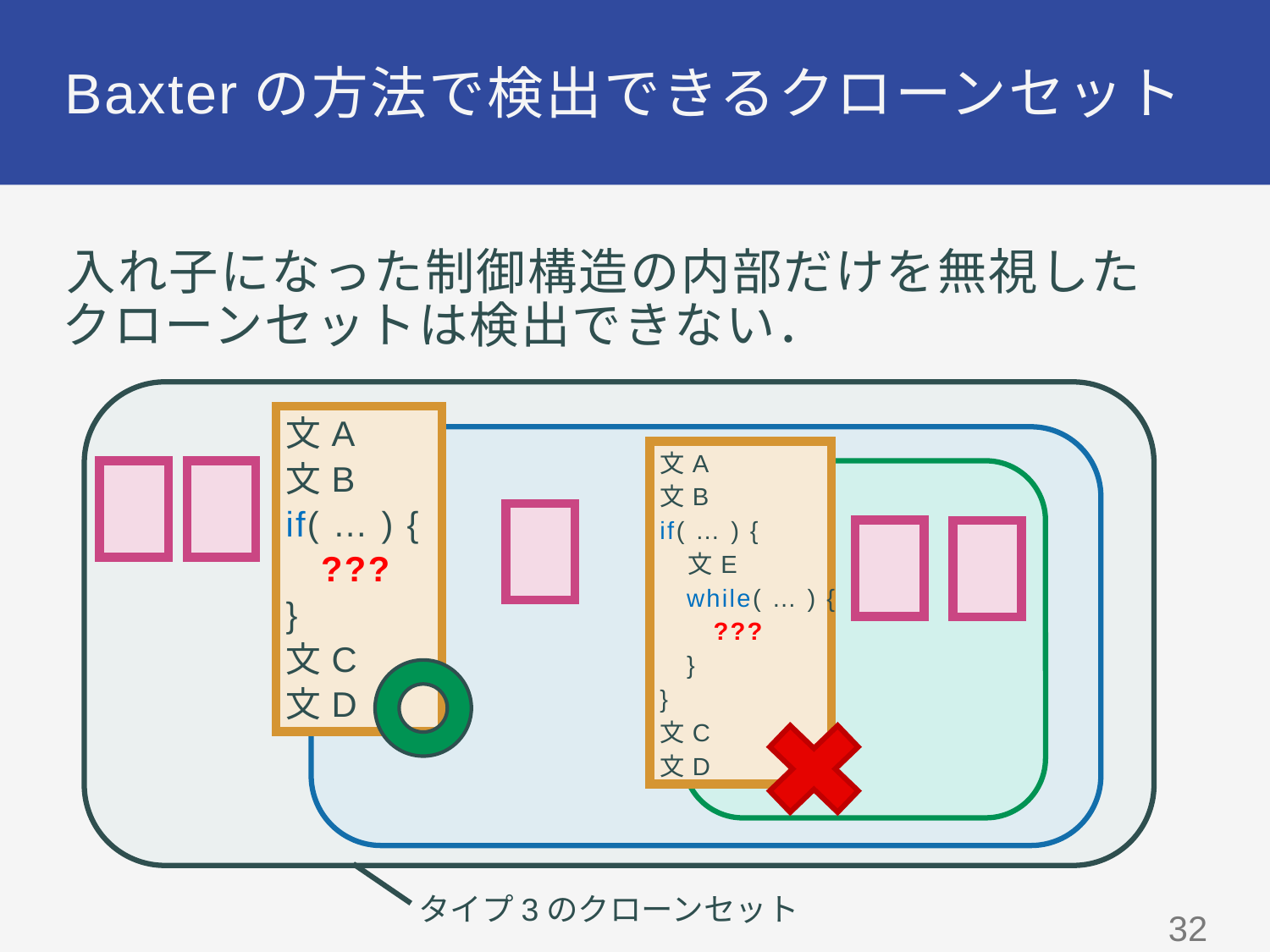

# Baxterの方法で検出できるクローンセット
入れ子になった制御構造の内部だけを無視した
クローンセットは検出できない．

文A
文B
if( … ) {
   ???
}
文C
文D

文A
文B
if( … ) {
   文E
   while( … ) {
      ???
   }
}
文C
文D

タイプ3のクローンセット
32